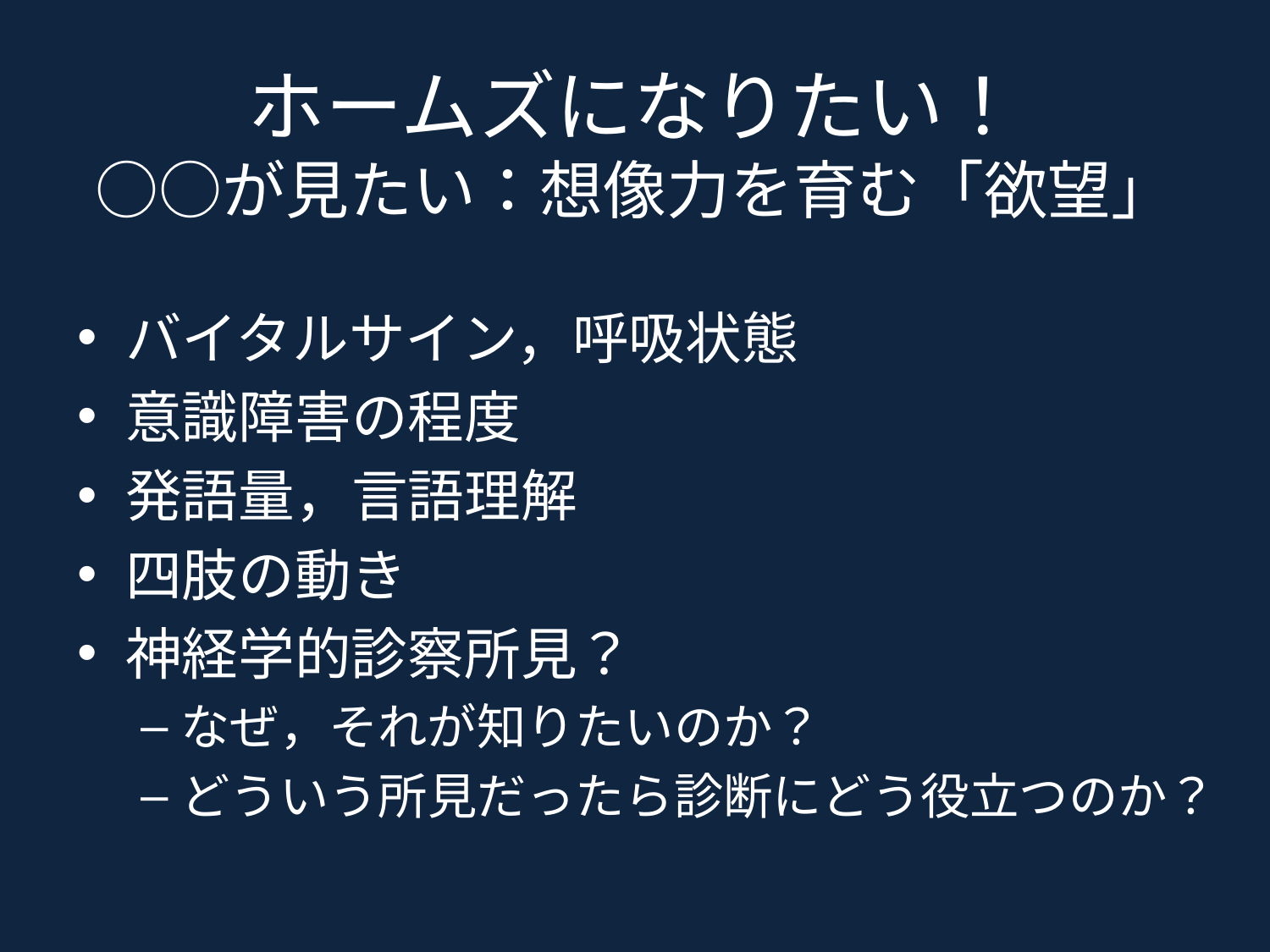

# ホームズになりたい！ ○○が見たい：想像力を育む「欲望」
バイタルサイン，呼吸状態
意識障害の程度
発語量，言語理解
四肢の動き
神経学的診察所見？
なぜ，それが知りたいのか？
どういう所見だったら診断にどう役立つのか？